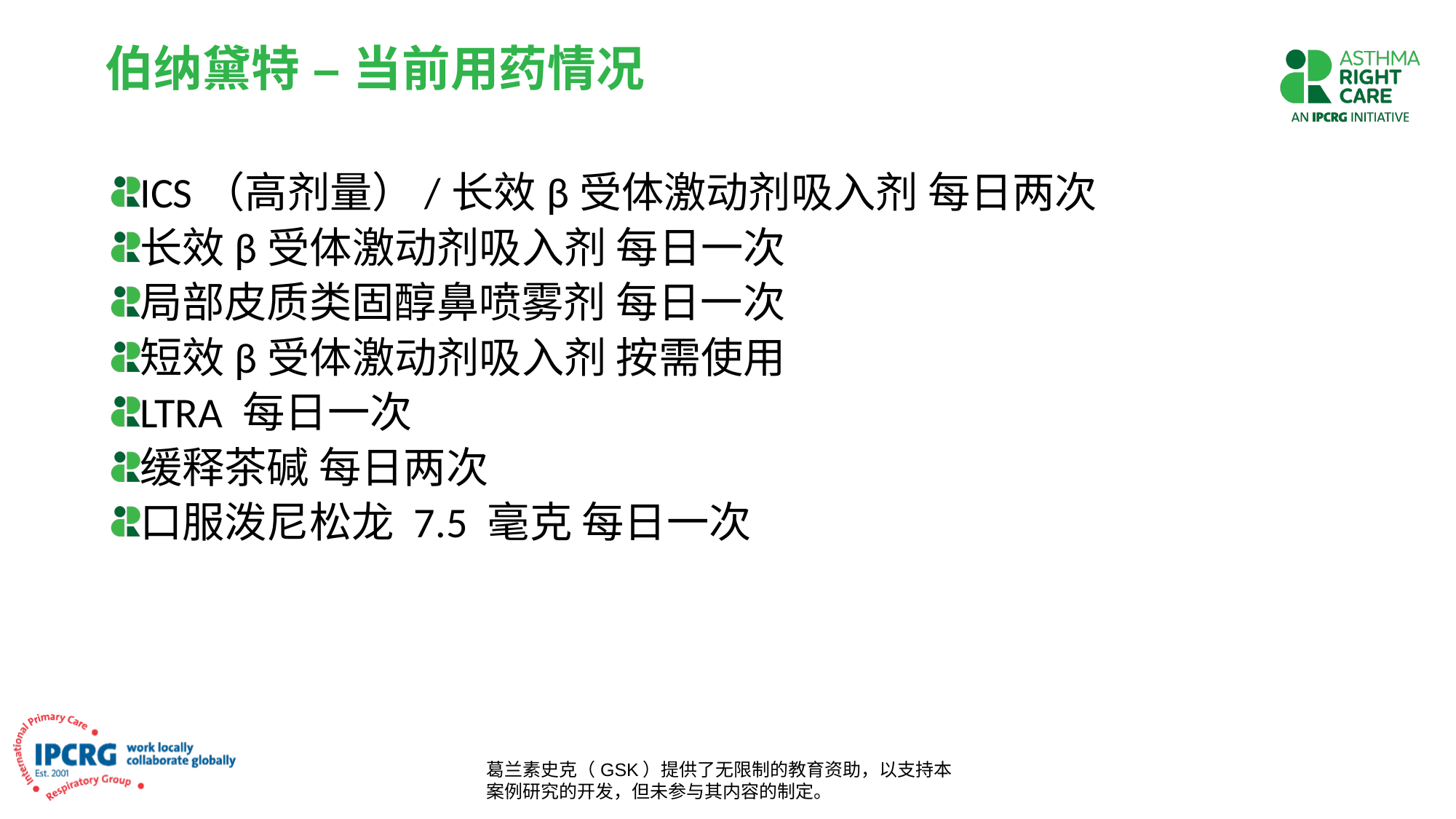

# 伯纳黛特 – 当前用药情况
ICS（高剂量）/长效β受体激动剂吸入剂 每日两次
长效β受体激动剂吸入剂 每日一次
局部皮质类固醇鼻喷雾剂 每日一次
短效β受体激动剂吸入剂 按需使用
LTRA 每日一次
缓释茶碱 每日两次
口服泼尼松龙 7.5 毫克 每日一次